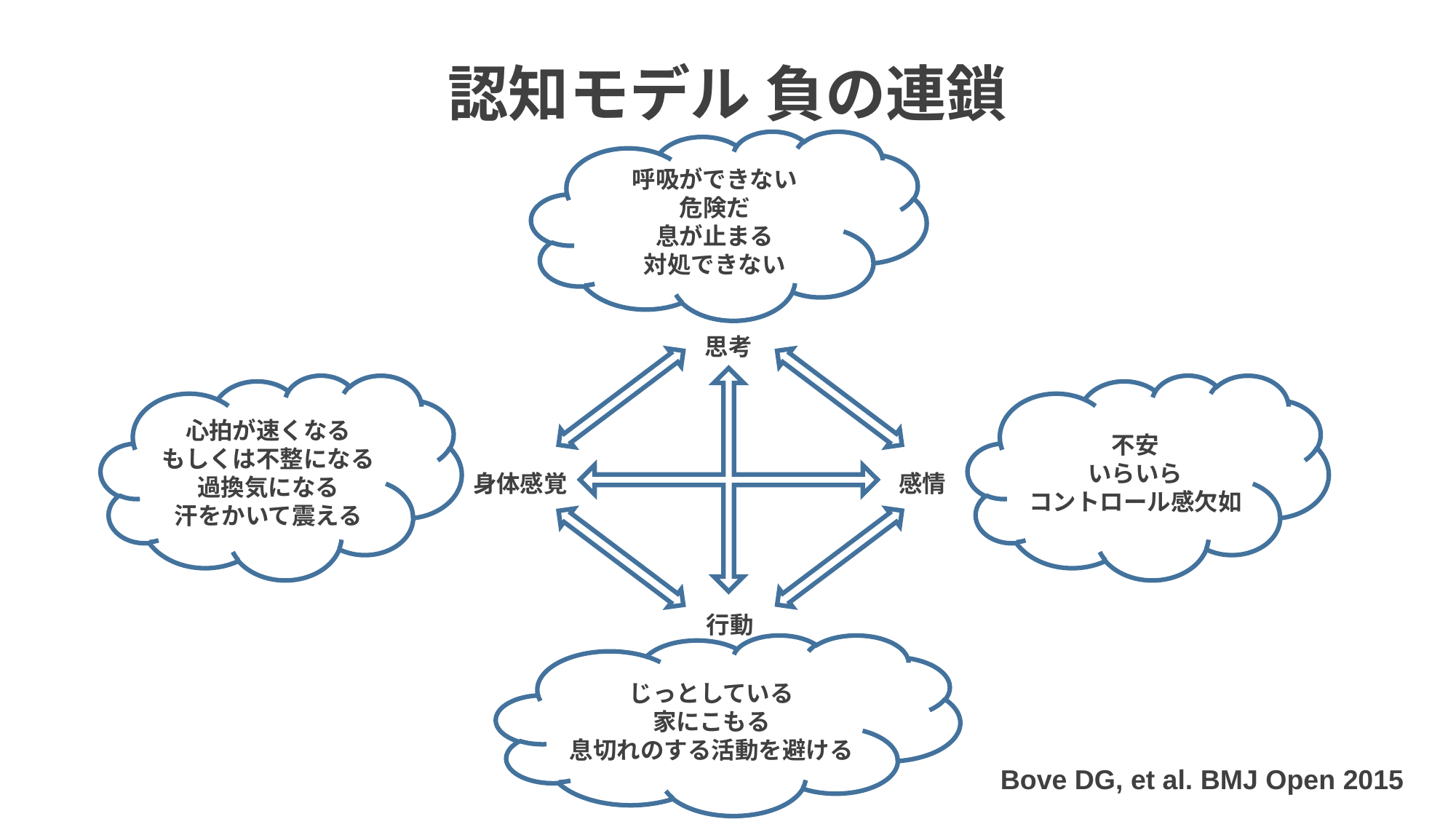

認知モデル 負の連鎖
呼吸ができない
危険だ
息が止まる
対処できない

思考

心拍が速くなる
もしくは不整になる
過換気になる
汗をかいて震える
不安
いらいら
コントロール感欠如

身体感覚
感情

行動
じっとしている
家にこもる
息切れのする活動を避ける
Bove DG, et al. BMJ Open 2015